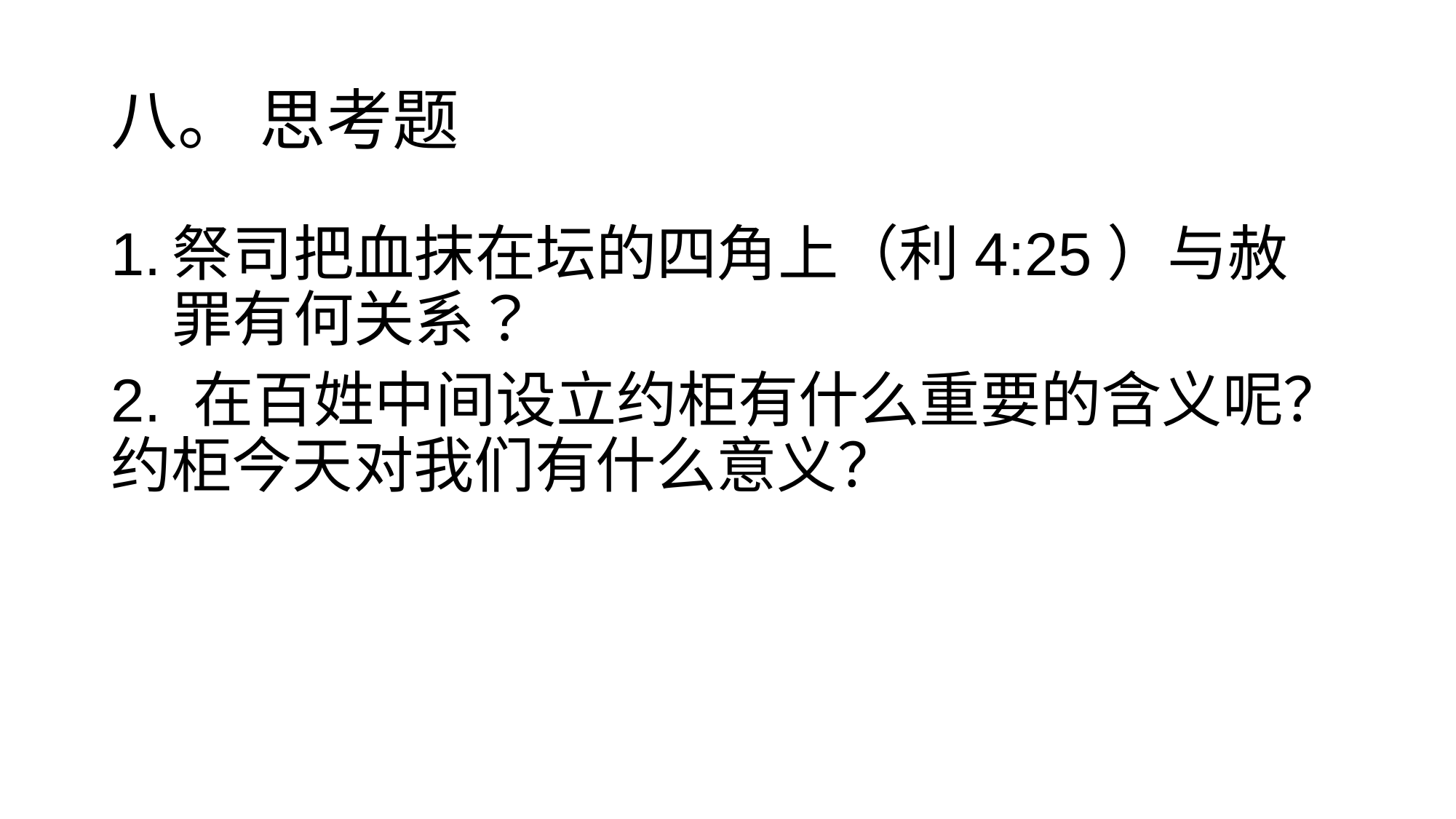

# 八。 思考题
祭司把血抹在坛的四角上（利4:25）与赦罪有何关系？
2. 在百姓中间设立约柜有什么重要的含义呢？ 约柜今天对我们有什么意义？